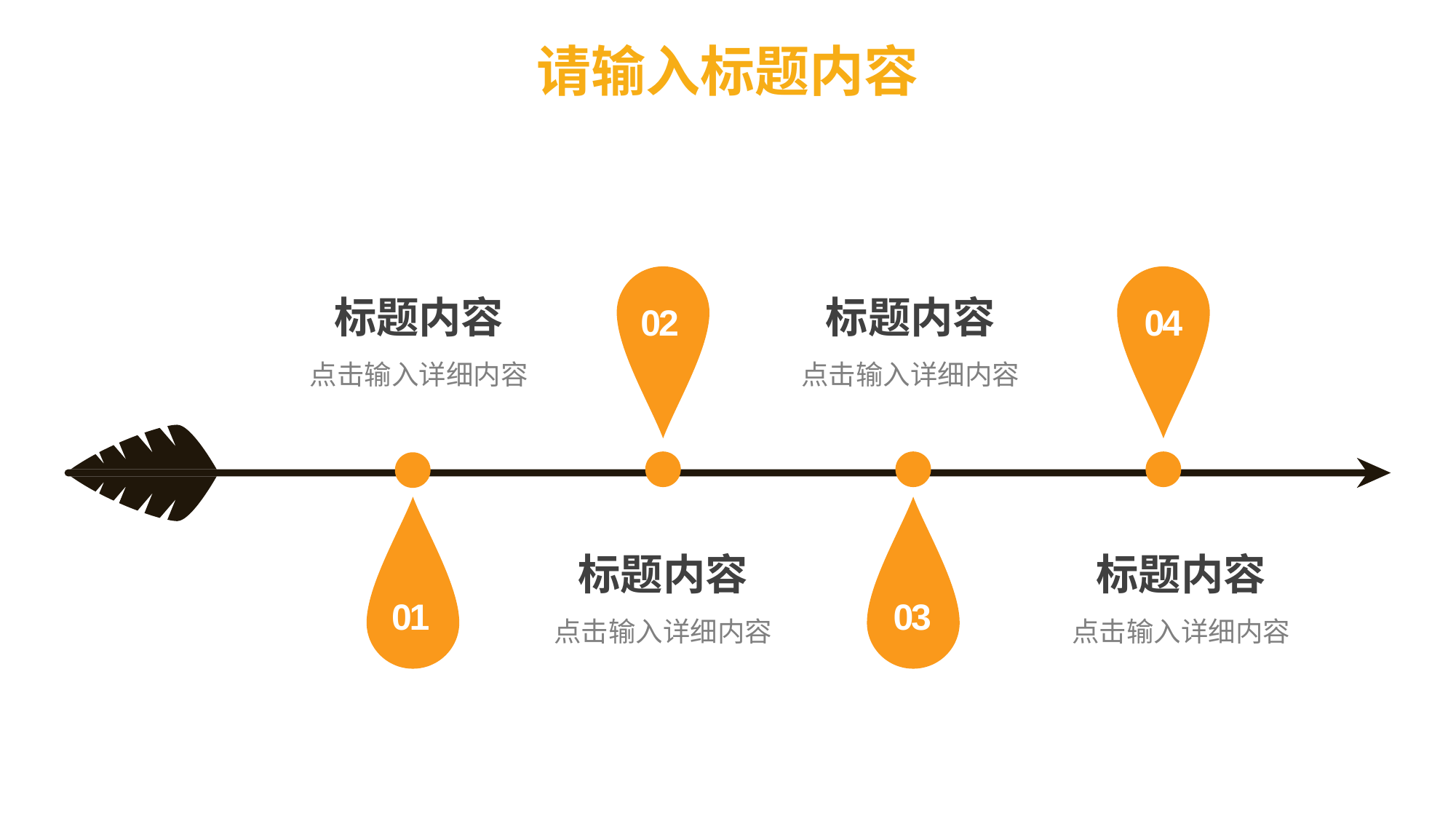

请输入标题内容

02

04

标题内容
点击输入详细内容
标题内容
点击输入详细内容

03

01
标题内容
点击输入详细内容
标题内容
点击输入详细内容